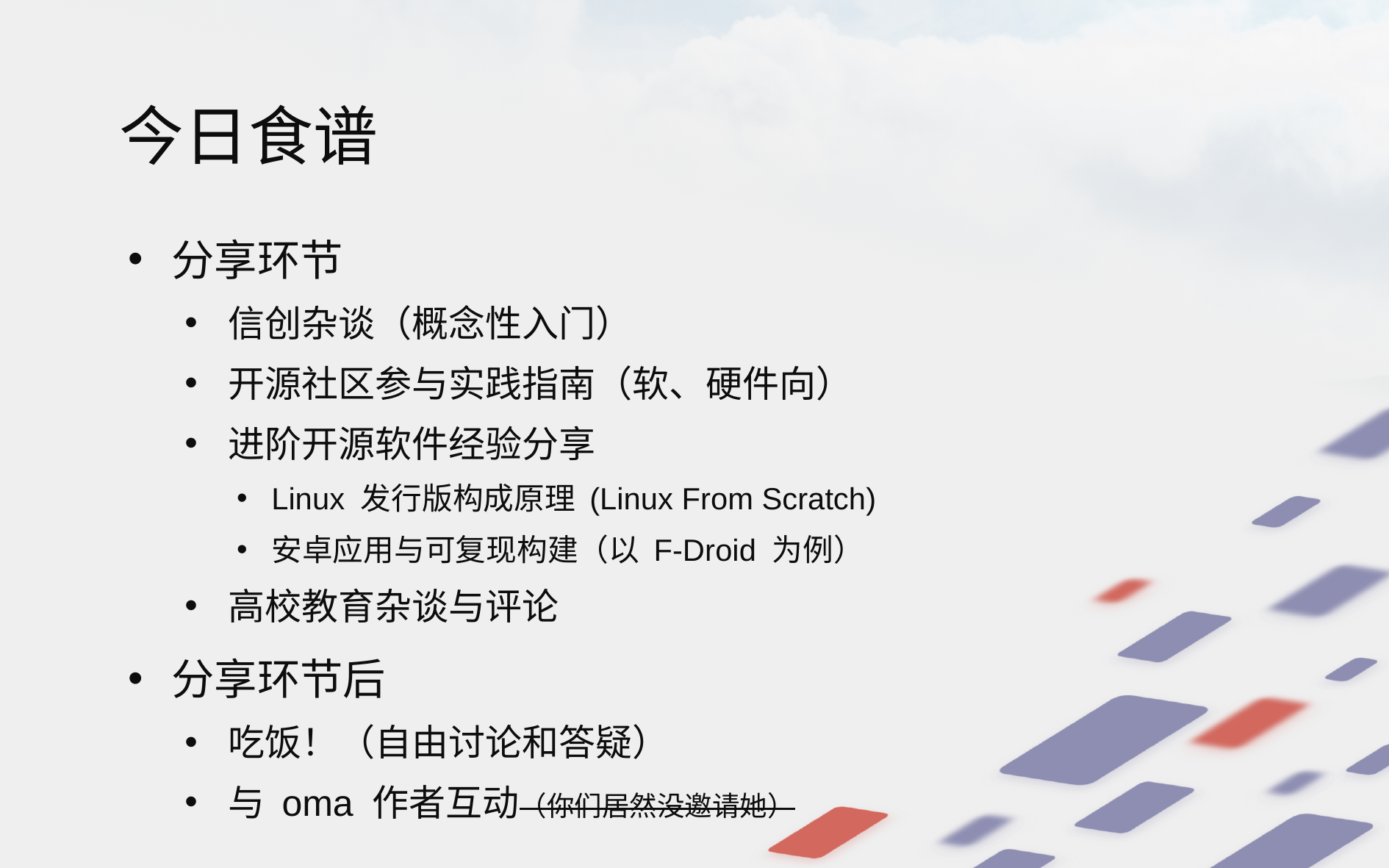

# 今日食谱
分享环节
信创杂谈（概念性入门）
开源社区参与实践指南（软、硬件向）
进阶开源软件经验分享
Linux 发行版构成原理 (Linux From Scratch)
安卓应用与可复现构建（以 F-Droid 为例）
高校教育杂谈与评论
分享环节后
吃饭！（自由讨论和答疑）
与 oma 作者互动（你们居然没邀请她）